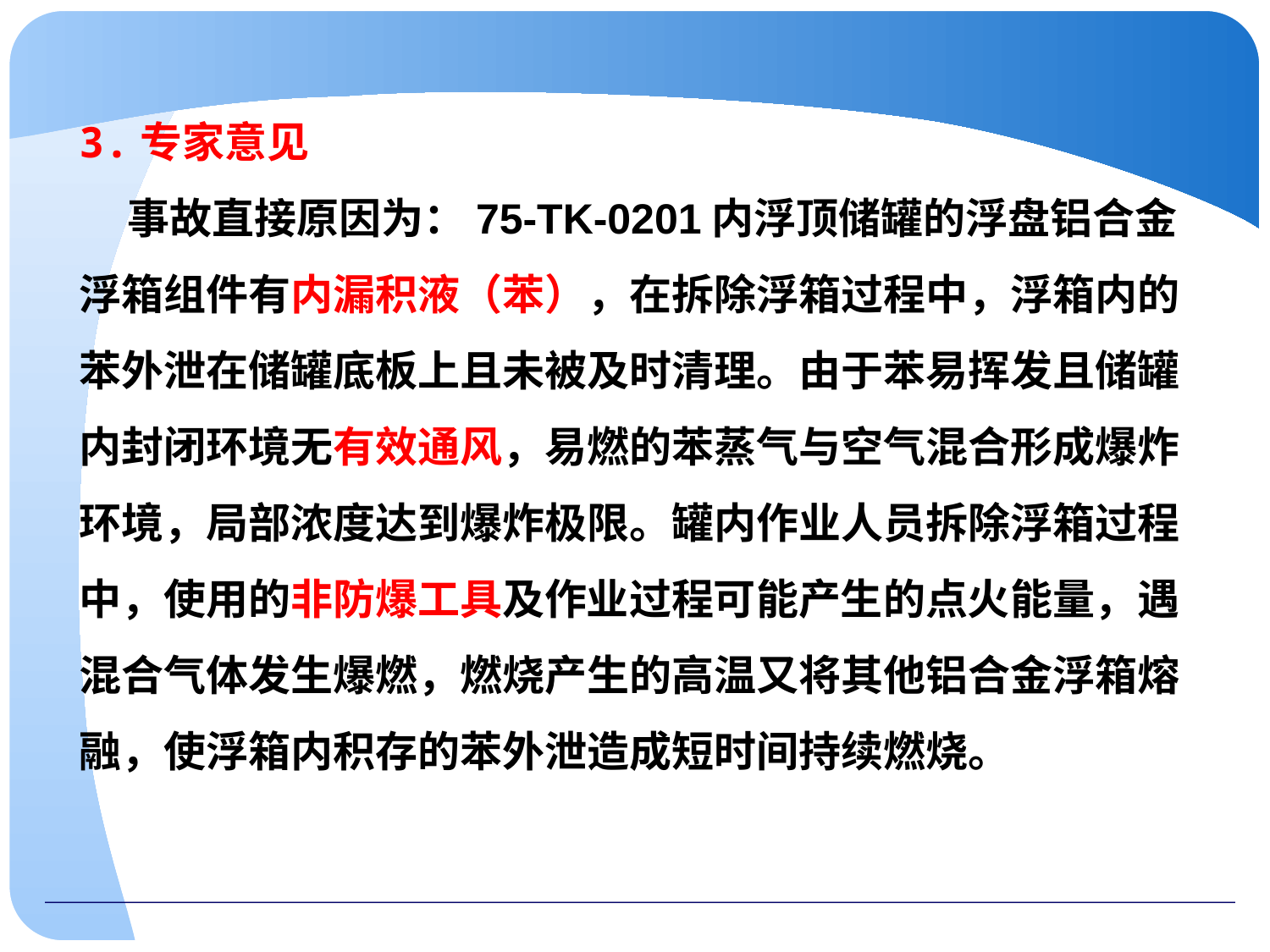

3.专家意见
    事故直接原因为：75-TK-0201内浮顶储罐的浮盘铝合金浮箱组件有内漏积液（苯），在拆除浮箱过程中，浮箱内的苯外泄在储罐底板上且未被及时清理。由于苯易挥发且储罐内封闭环境无有效通风，易燃的苯蒸气与空气混合形成爆炸环境，局部浓度达到爆炸极限。罐内作业人员拆除浮箱过程中，使用的非防爆工具及作业过程可能产生的点火能量，遇混合气体发生爆燃，燃烧产生的高温又将其他铝合金浮箱熔融，使浮箱内积存的苯外泄造成短时间持续燃烧。